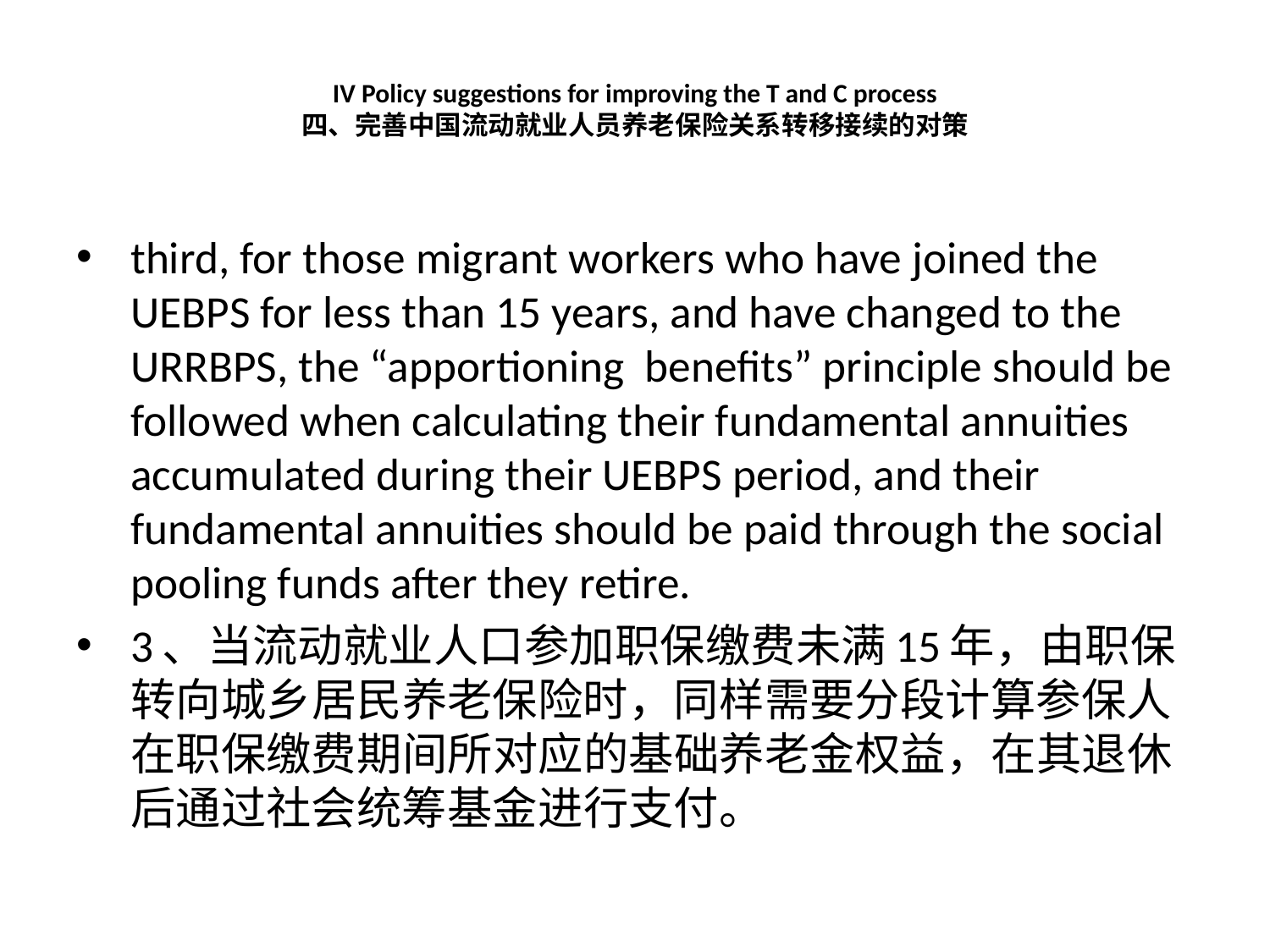

# IV Policy suggestions for improving the T and C process 四、完善中国流动就业人员养老保险关系转移接续的对策
third, for those migrant workers who have joined the UEBPS for less than 15 years, and have changed to the URRBPS, the “apportioning  benefits” principle should be followed when calculating their fundamental annuities accumulated during their UEBPS period, and their fundamental annuities should be paid through the social pooling funds after they retire.
3、当流动就业人口参加职保缴费未满15年，由职保转向城乡居民养老保险时，同样需要分段计算参保人在职保缴费期间所对应的基础养老金权益，在其退休后通过社会统筹基金进行支付。